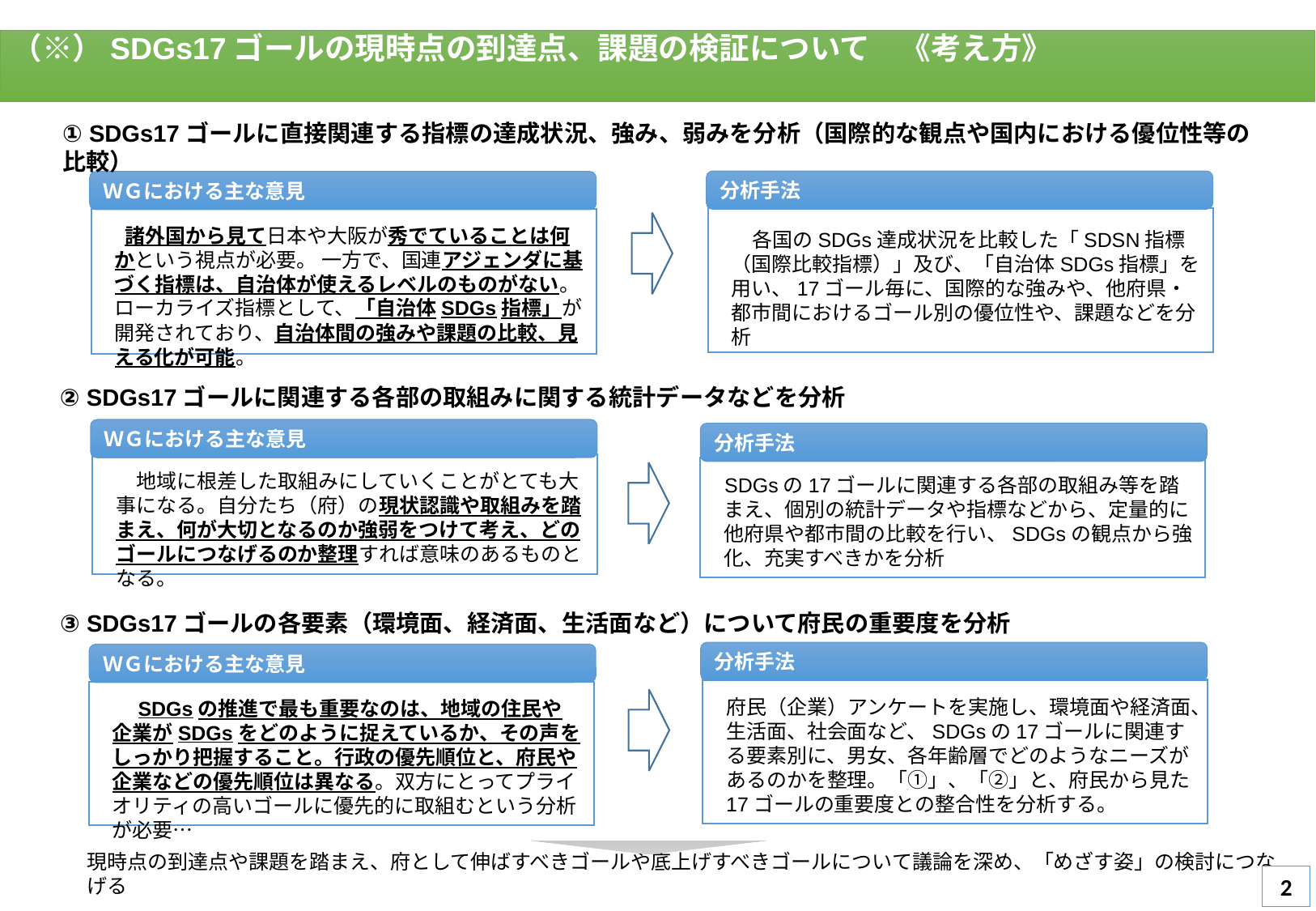

（※）SDGs17ゴールの現時点の到達点、課題の検証について　《考え方》
① SDGs17ゴールに直接関連する指標の達成状況、強み、弱みを分析（国際的な観点や国内における優位性等の比較）
分析手法
ＷＧにおける主な意見
　各国のSDGs達成状況を比較した「SDSN指標（国際比較指標）」及び、「自治体SDGs指標」を用い、17ゴール毎に、国際的な強みや、他府県・都市間におけるゴール別の優位性や、課題などを分析
 諸外国から見て日本や大阪が秀でていることは何かという視点が必要。 一方で、国連アジェンダに基づく指標は、自治体が使えるレベルのものがない。ローカライズ指標として、「自治体SDGs指標」が開発されており、自治体間の強みや課題の比較、見える化が可能。

② SDGs17ゴールに関連する各部の取組みに関する統計データなどを分析
ＷＧにおける主な意見
分析手法
　地域に根差した取組みにしていくことがとても大事になる。自分たち（府）の現状認識や取組みを踏まえ、何が大切となるのか強弱をつけて考え、どのゴールにつなげるのか整理すれば意味のあるものとなる。
SDGsの17ゴールに関連する各部の取組み等を踏まえ、個別の統計データや指標などから、定量的に他府県や都市間の比較を行い、SDGsの観点から強化、充実すべきかを分析

③ SDGs17ゴールの各要素（環境面、経済面、生活面など）について府民の重要度を分析
分析手法
ＷＧにおける主な意見
府民（企業）アンケートを実施し、環境面や経済面、生活面、社会面など、SDGsの17ゴールに関連する要素別に、男女、各年齢層でどのようなニーズがあるのかを整理。「①」、「②」と、府民から見た17ゴールの重要度との整合性を分析する。
　SDGsの推進で最も重要なのは、地域の住民や企業がSDGsをどのように捉えているか、その声をしっかり把握すること。行政の優先順位と、府民や企業などの優先順位は異なる。双方にとってプライオリティの高いゴールに優先的に取組むという分析が必要…

現時点の到達点や課題を踏まえ、府として伸ばすべきゴールや底上げすべきゴールについて議論を深め、「めざす姿」の検討につなげる
2